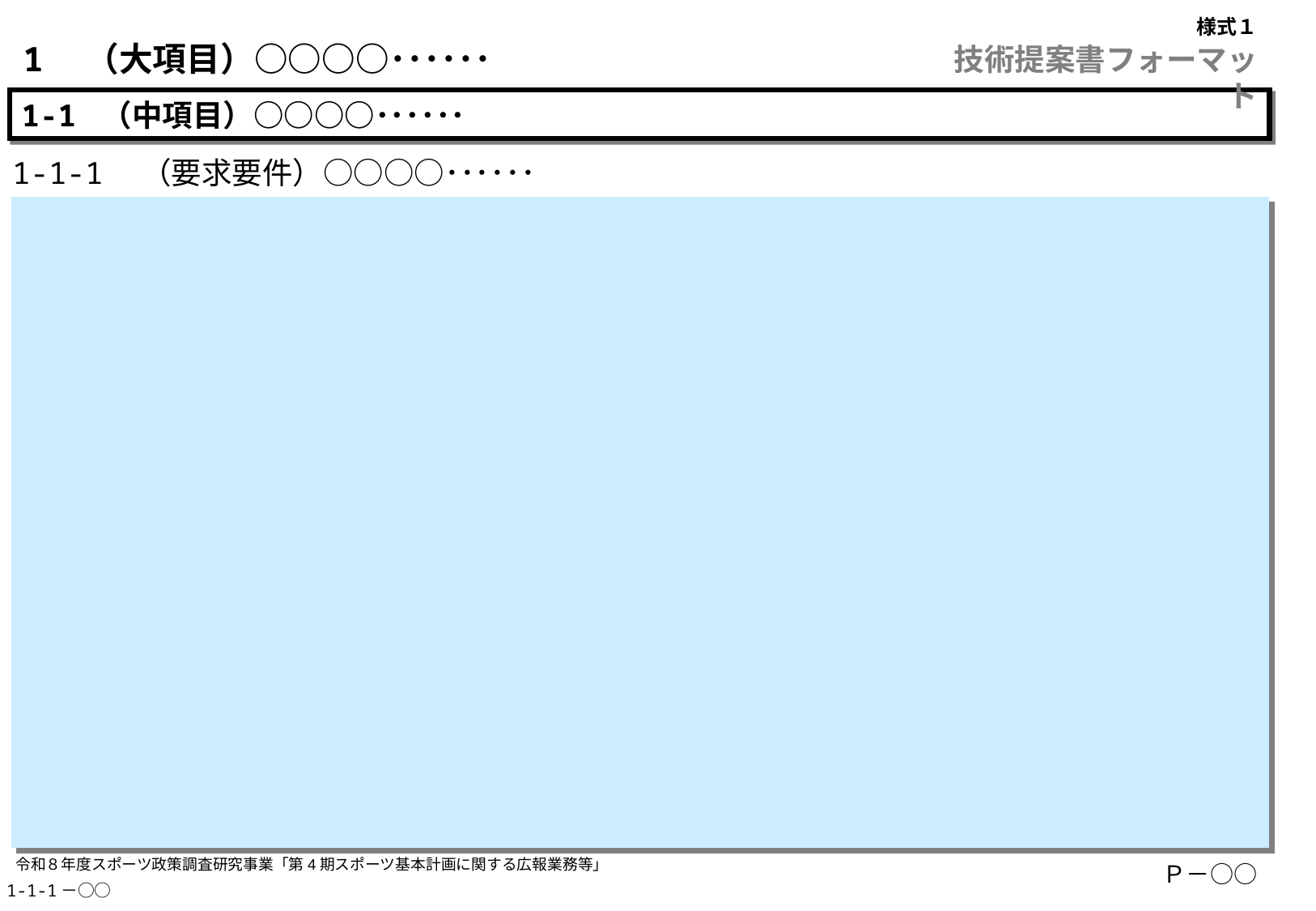

様式１
# 1　（大項目）○○○○･･････
技術提案書フォーマット
1-1 （中項目）○○○○･･････
1-1-1　（要求要件）○○○○･･････

令和８年度スポーツ政策調査研究事業「第4期スポーツ基本計画に関する広報業務等」
Ｐ－○○
1-1-1－○○